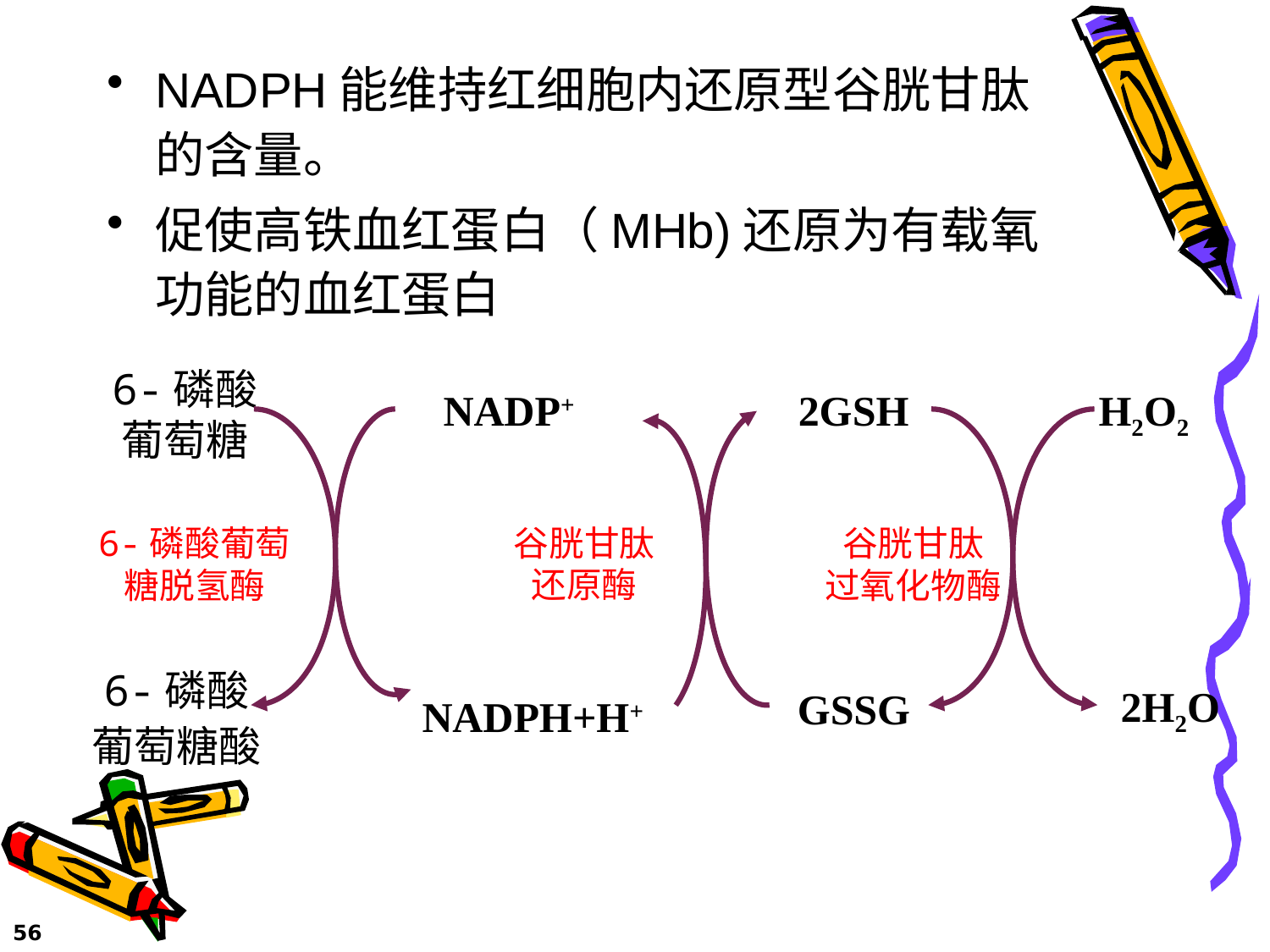

NADPH能维持红细胞内还原型谷胱甘肽的含量。
促使高铁血红蛋白（MHb)还原为有载氧功能的血红蛋白
6-磷酸葡萄糖
NADP+
2GSH
H2O2

6-磷酸葡萄糖脱氢酶

谷胱甘肽 过氧化物酶

谷胱甘肽
还原酶
6-磷酸
葡萄糖酸
2H2O
GSSG
NADPH+H+
56